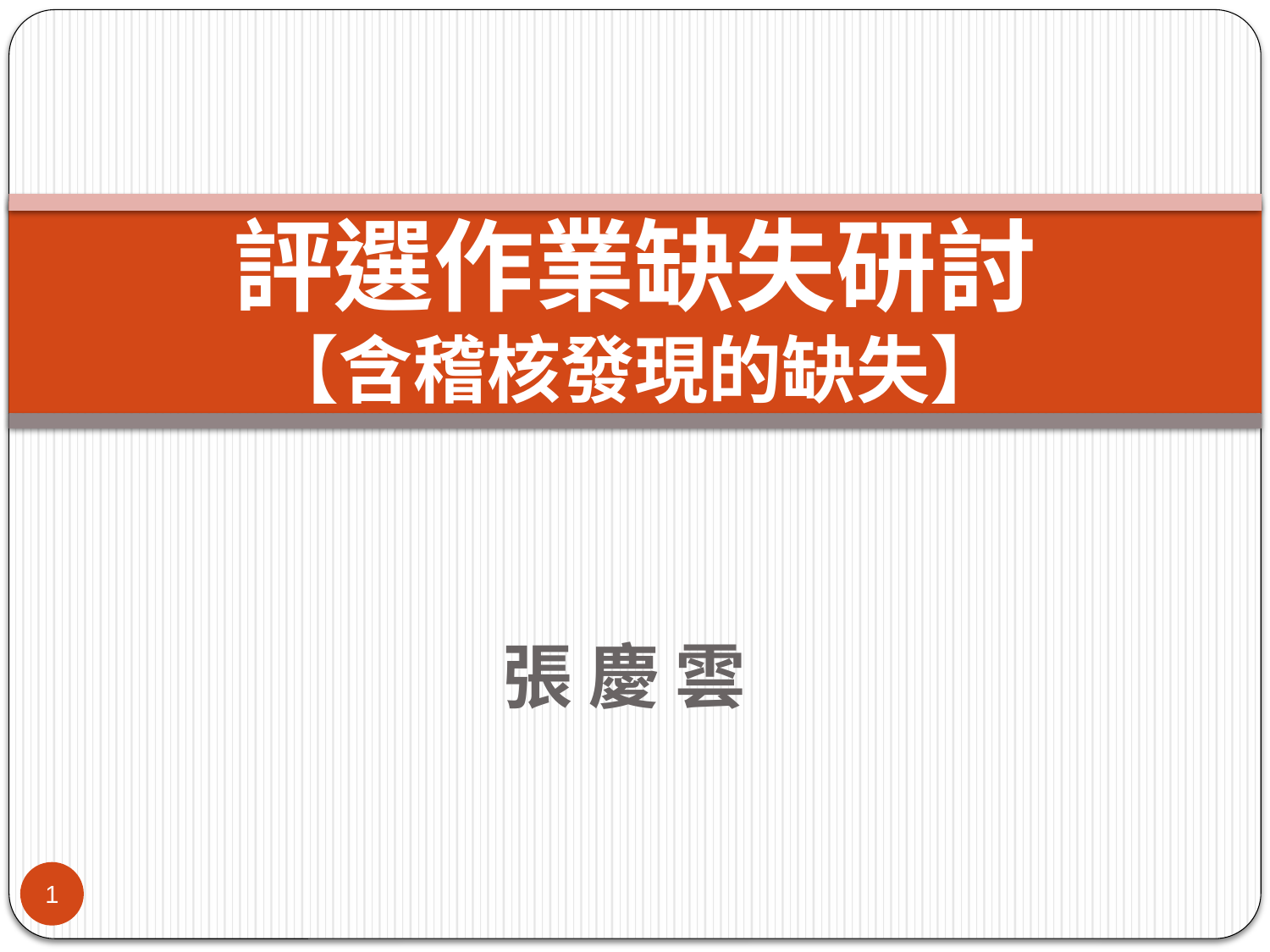

# 評選作業缺失研討 【含稽核發現的缺失】
張 慶 雲
1